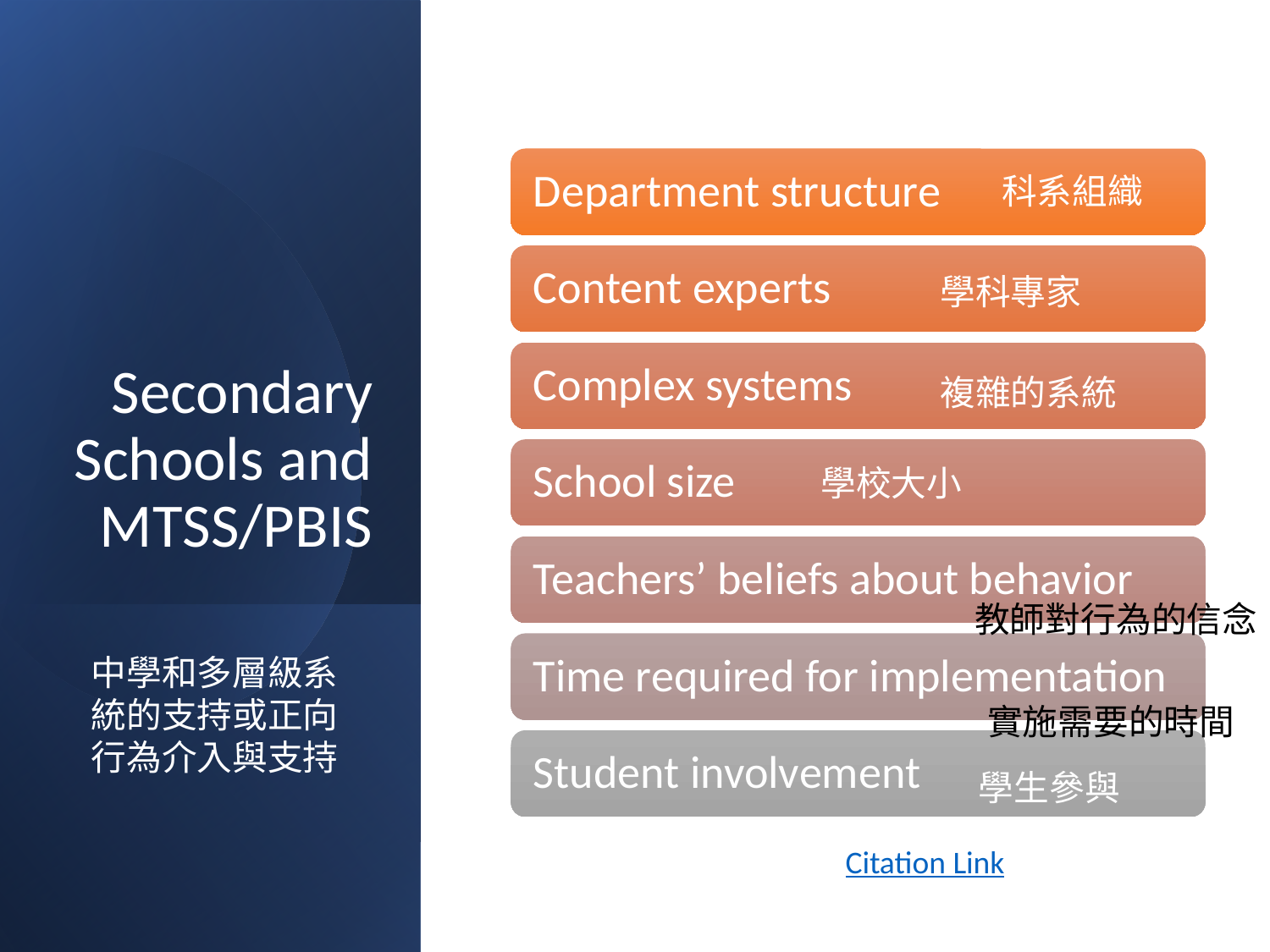

Department structure
Content experts
Complex systems
School size
Teachers’ beliefs about behavior
Time required for implementation
Student involvement

科系組織
# Secondary Schools and MTSS/PBIS
學科專家

複雜的系統
學校大小

教師對行為的信念
中學和多層級系統的支持或正向行為介入與支持
實施需要的時間
學生參與
Citation Link